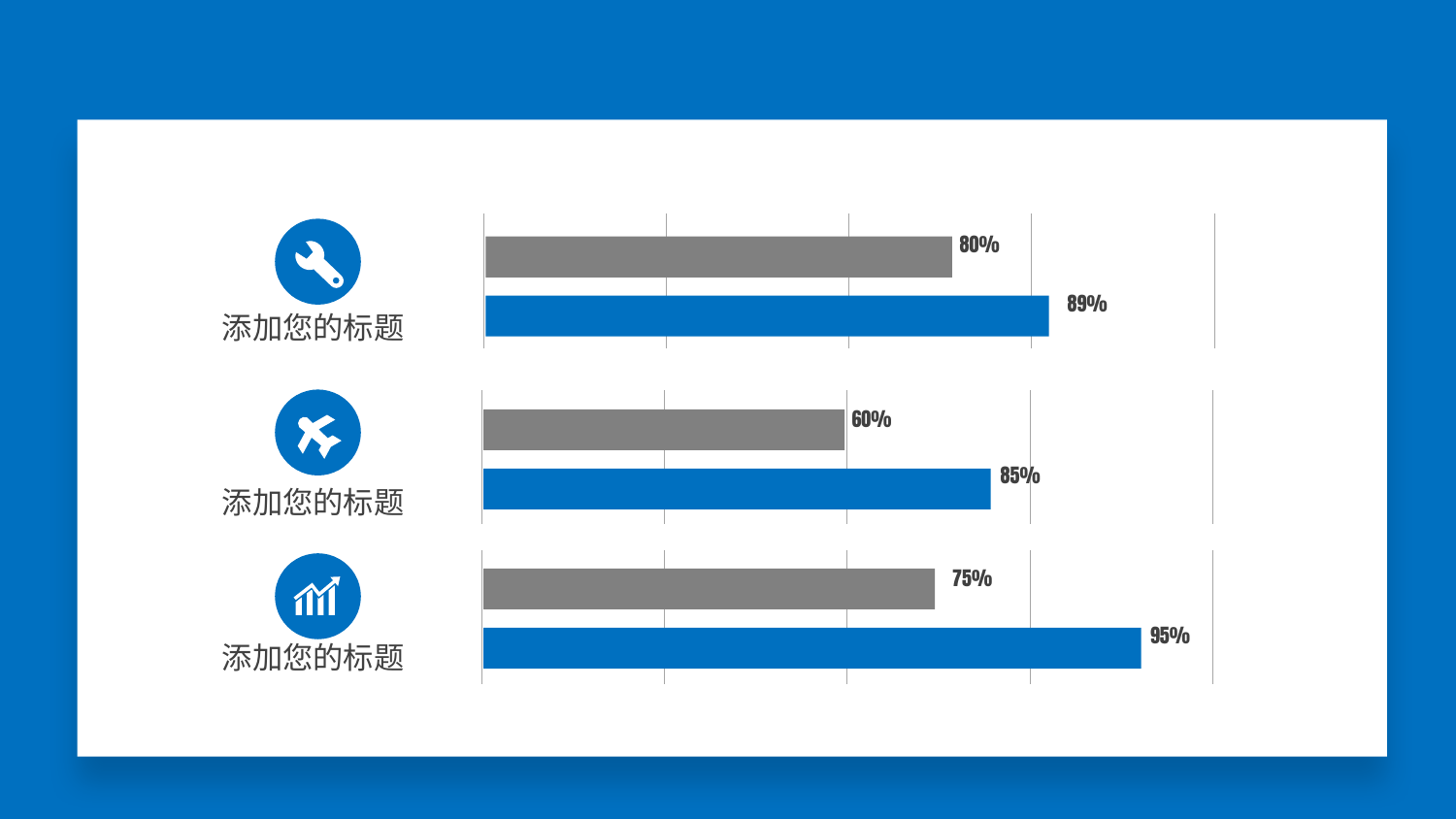

80%

89%

添加您的标题

60%

85%

添加您的标题

75%

95%

添加您的标题